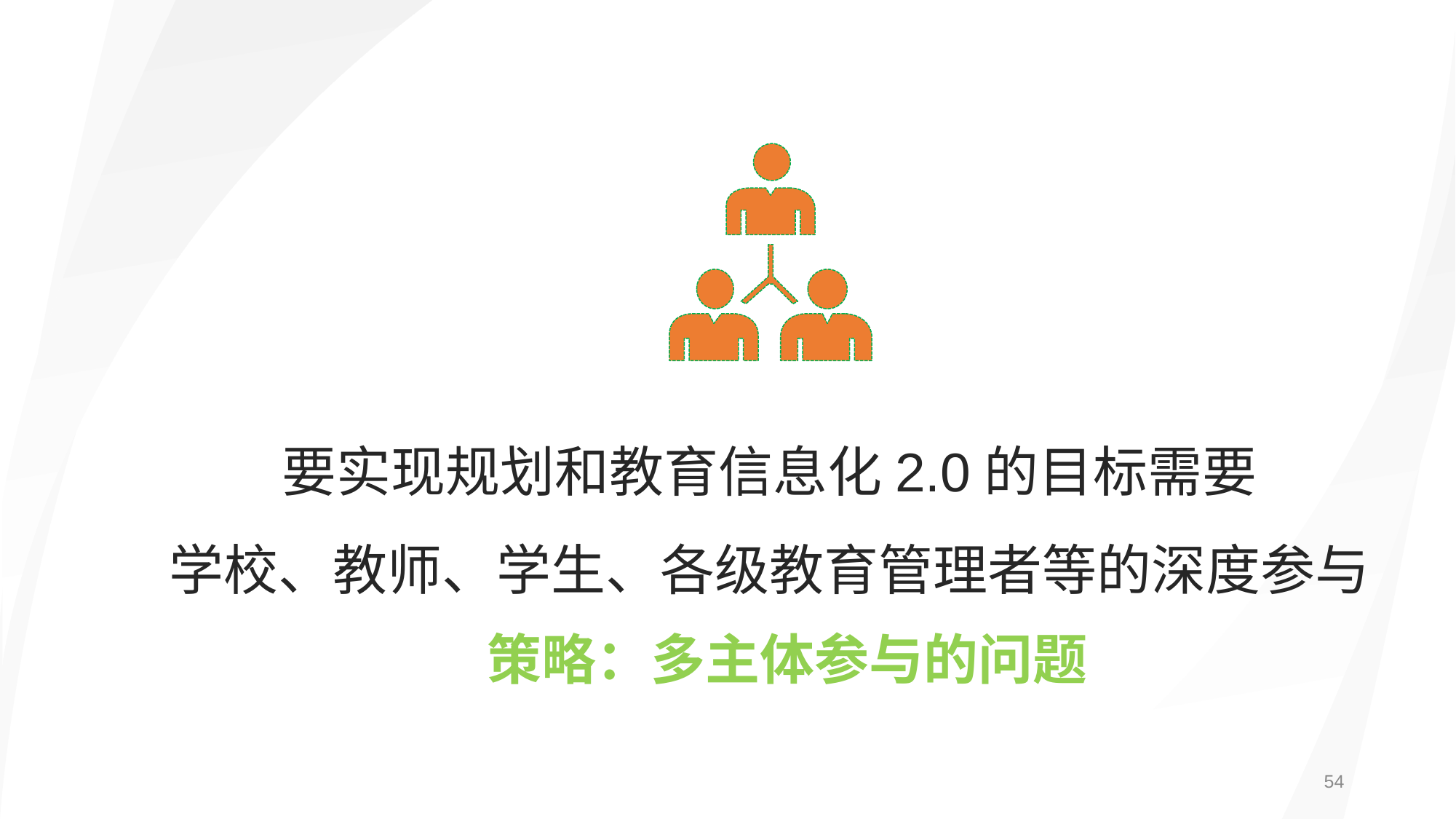

要实现规划和教育信息化2.0的目标需要
学校、教师、学生、各级教育管理者等的深度参与
策略：多主体参与的问题
54